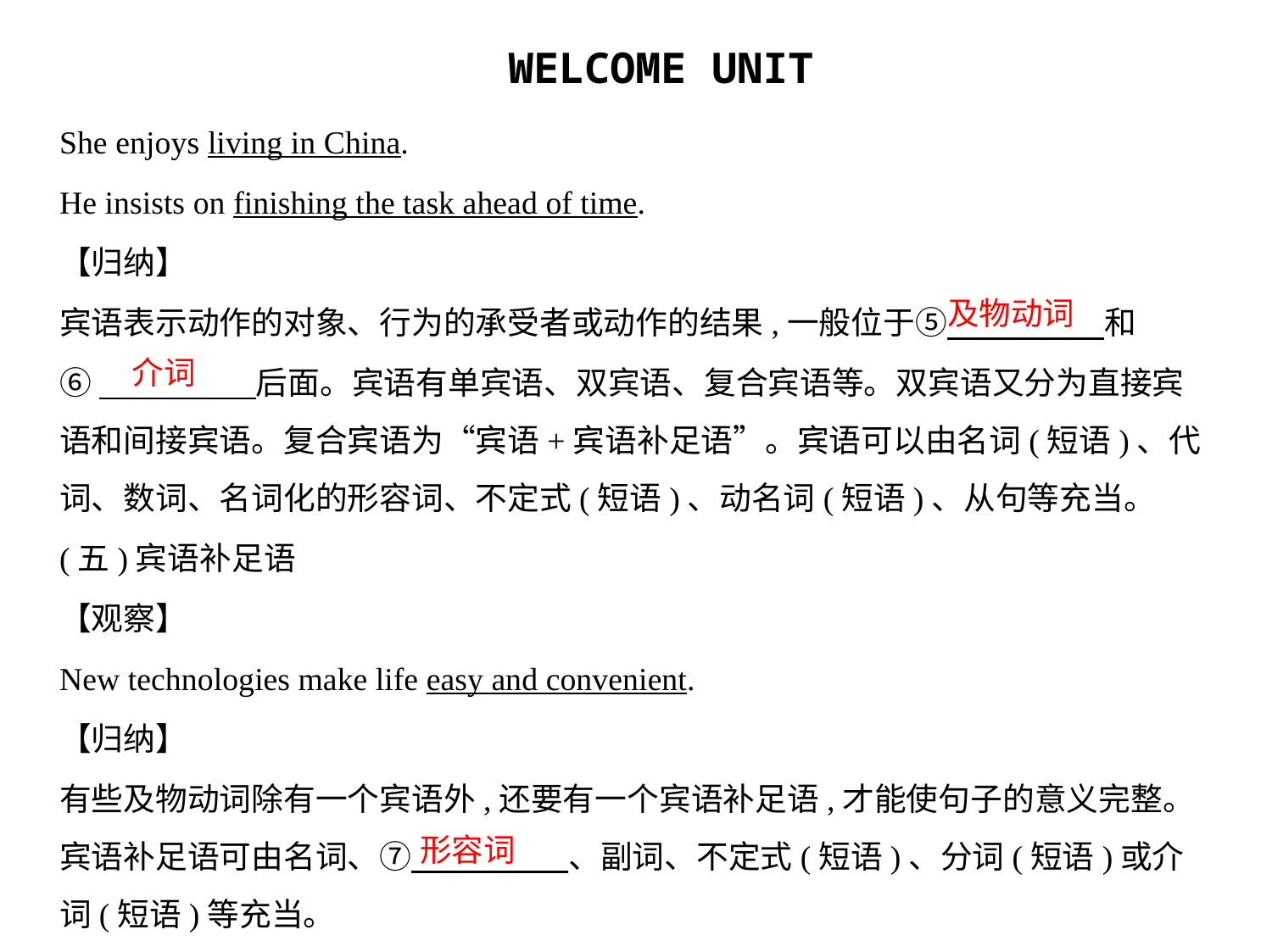

She enjoys living in China.
He insists on finishing the task ahead of time.
【归纳】
宾语表示动作的对象、行为的承受者或动作的结果,一般位于⑤　　　　    和
⑥　　　　    后面。宾语有单宾语、双宾语、复合宾语等。双宾语又分为直接宾
语和间接宾语。复合宾语为“宾语+宾语补足语”。宾语可以由名词(短语)、代
词、数词、名词化的形容词、不定式(短语)、动名词(短语)、从句等充当。
(五)宾语补足语
【观察】
New technologies make life easy and convenient.
【归纳】
有些及物动词除有一个宾语外,还要有一个宾语补足语,才能使句子的意义完整。宾语补足语可由名词、⑦　　　　    、副词、不定式(短语)、分词(短语)或介词(短语)等充当。
及物动词
介词
形容词